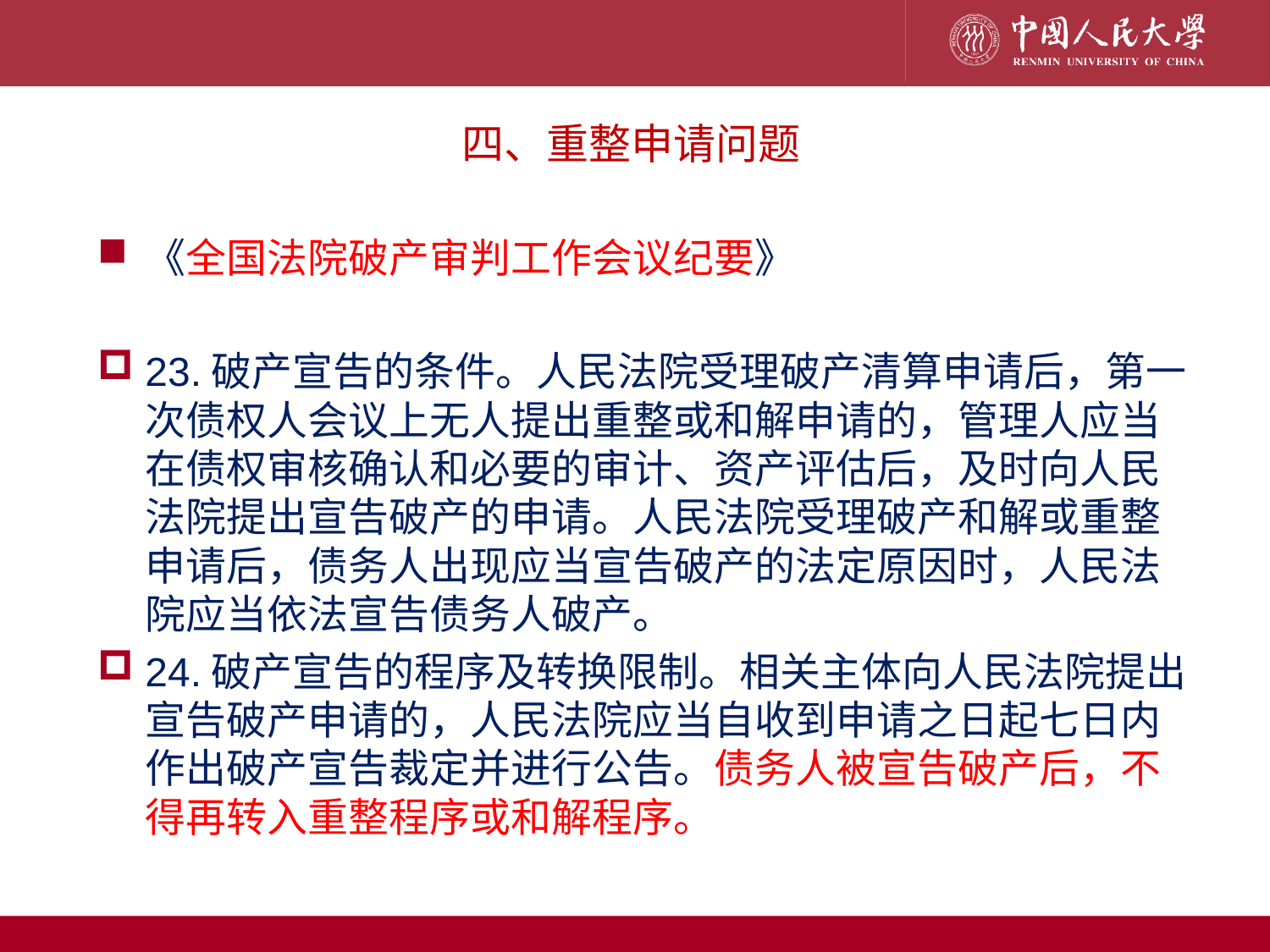

# 四、重整申请问题
《全国法院破产审判工作会议纪要》

23.破产宣告的条件。人民法院受理破产清算申请后，第一次债权人会议上无人提出重整或和解申请的，管理人应当在债权审核确认和必要的审计、资产评估后，及时向人民法院提出宣告破产的申请。人民法院受理破产和解或重整申请后，债务人出现应当宣告破产的法定原因时，人民法院应当依法宣告债务人破产。
24.破产宣告的程序及转换限制。相关主体向人民法院提出宣告破产申请的，人民法院应当自收到申请之日起七日内作出破产宣告裁定并进行公告。债务人被宣告破产后，不得再转入重整程序或和解程序。